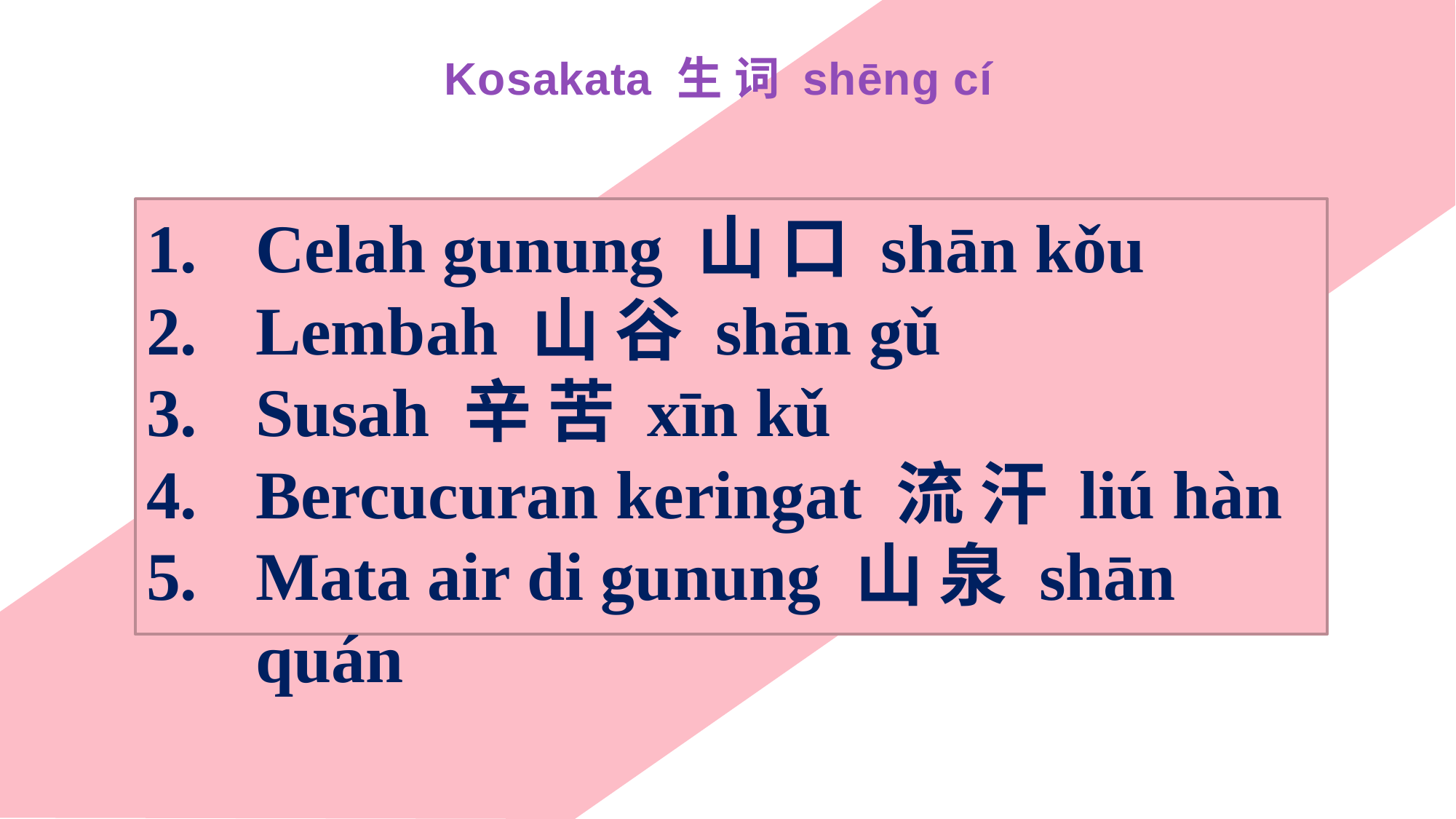

Kosakata 生 词 shēng cí
Celah gunung 山 口 shān kǒu
Lembah 山 谷 shān gǔ
Susah 辛 苦 xīn kǔ
Bercucuran keringat 流 汗 liú hàn
Mata air di gunung 山 泉 shān quán